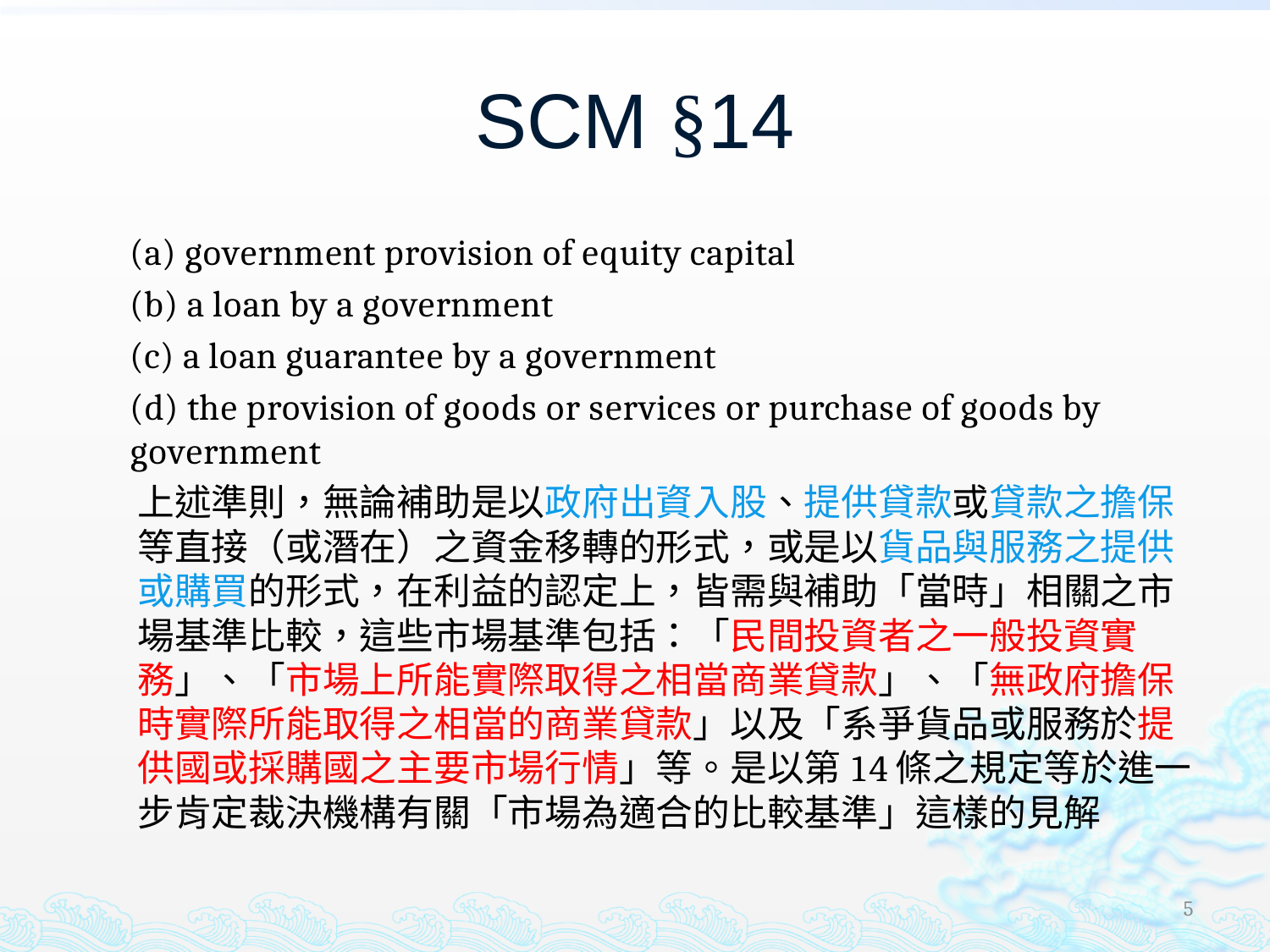

# SCM §14
(a) government provision of equity capital
(b) a loan by a government
(c) a loan guarantee by a government
(d) the provision of goods or services or purchase of goods by government
上述準則，無論補助是以政府出資入股、提供貸款或貸款之擔保等直接（或潛在）之資金移轉的形式，或是以貨品與服務之提供或購買的形式，在利益的認定上，皆需與補助「當時」相關之市場基準比較，這些市場基準包括：「民間投資者之一般投資實務」、「市場上所能實際取得之相當商業貸款」、「無政府擔保時實際所能取得之相當的商業貸款」以及「系爭貨品或服務於提供國或採購國之主要市場行情」等。是以第14條之規定等於進一步肯定裁決機構有關「市場為適合的比較基準」這樣的見解
5